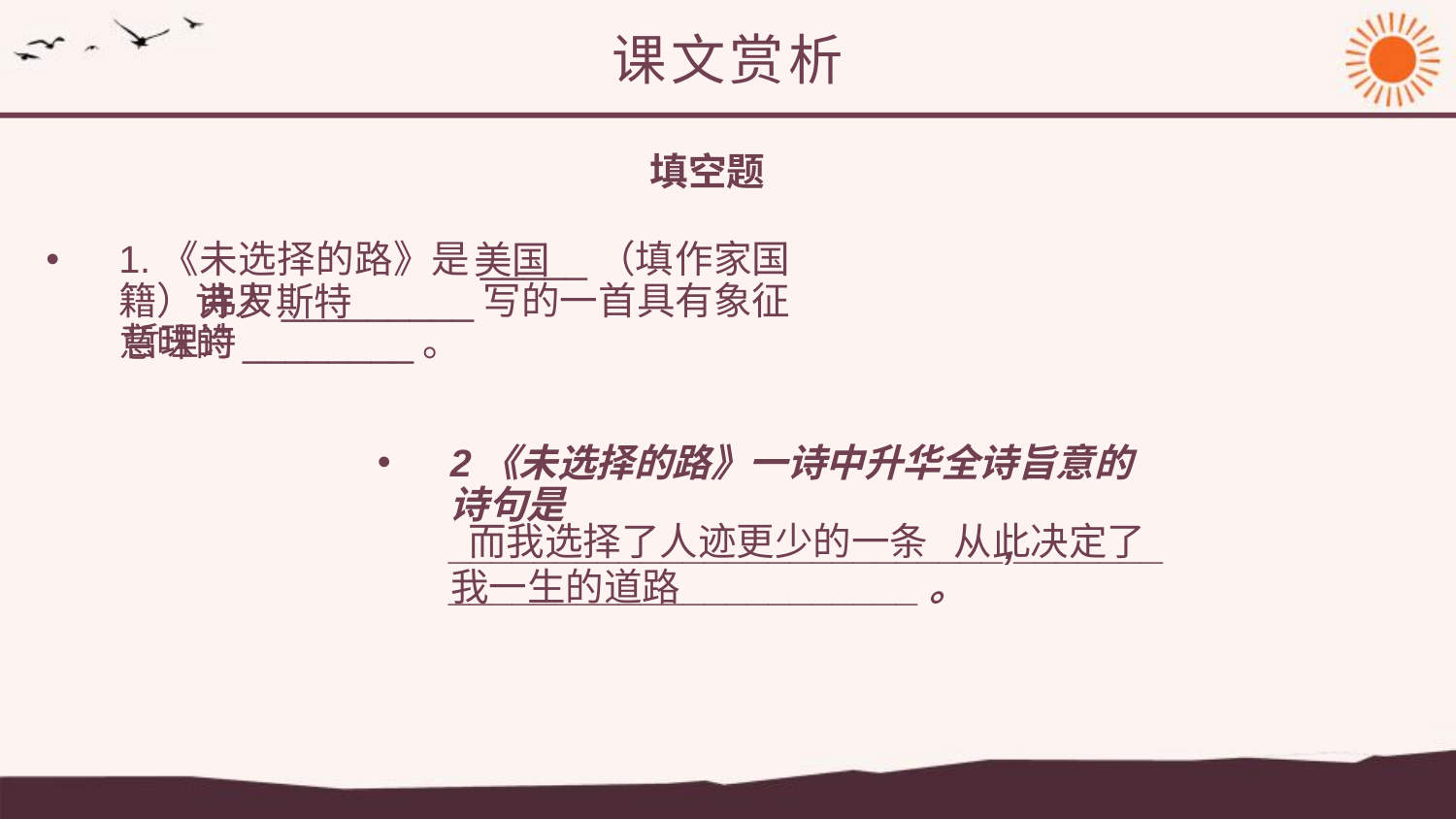

课文赏析

填空题
美国
1.《未选择的路》是_____（填作家国籍）诗人_________写的一首具有象征意味的________。
弗罗斯特
哲理诗
2《未选择的路》一诗中升华全诗旨意的诗句是__________________________,_____________________________。
 而我选择了人迹更少的一条   从此决定了我一生的道路